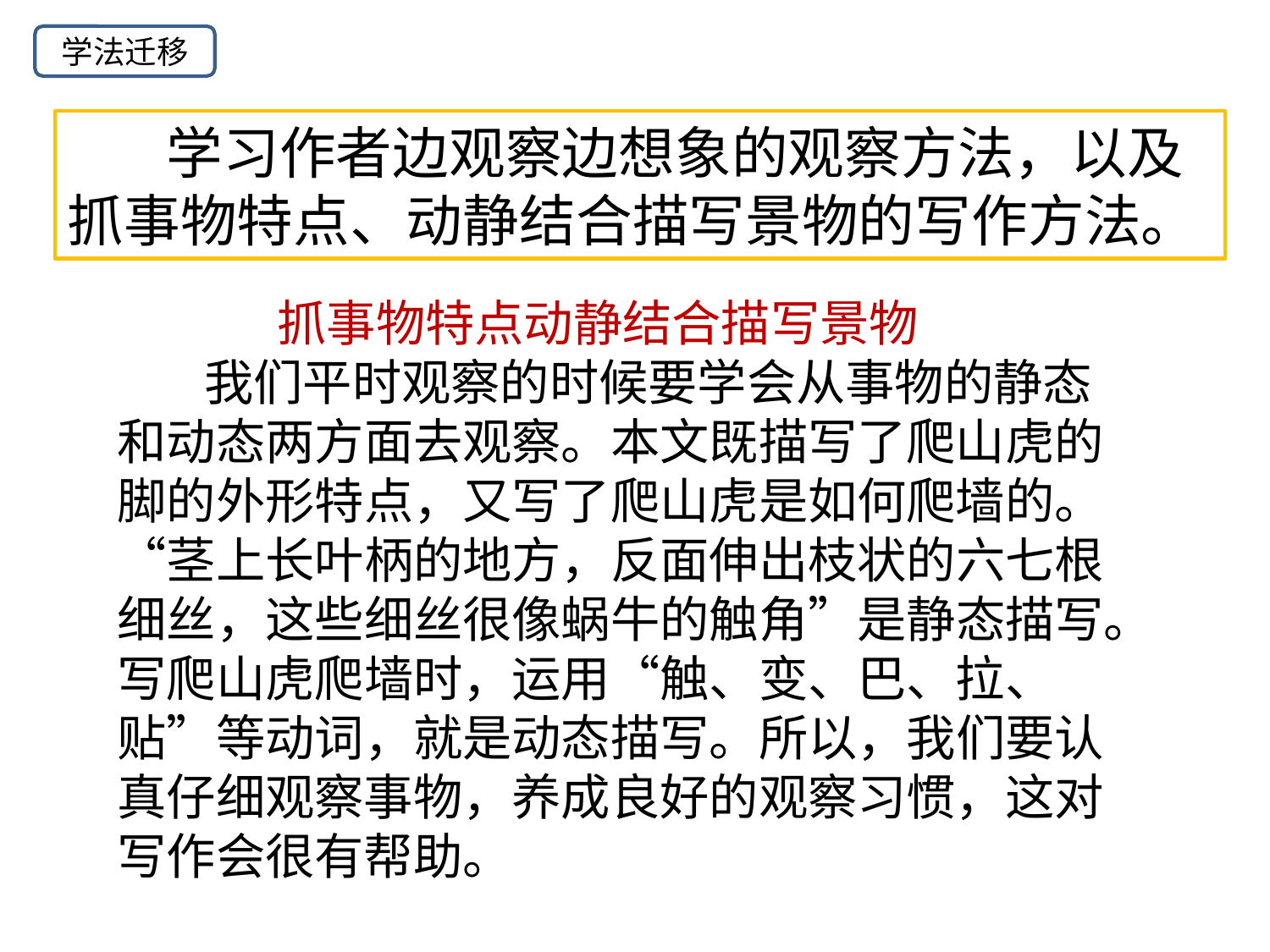

学法迁移
学习作者边观察边想象的观察方法，以及抓事物特点、动静结合描写景物的写作方法。
抓事物特点动静结合描写景物
我们平时观察的时候要学会从事物的静态和动态两方面去观察。本文既描写了爬山虎的脚的外形特点，又写了爬山虎是如何爬墙的。“茎上长叶柄的地方，反面伸出枝状的六七根细丝，这些细丝很像蜗牛的触角”是静态描写。写爬山虎爬墙时，运用“触、变、巴、拉、贴”等动词，就是动态描写。所以，我们要认真仔细观察事物，养成良好的观察习惯，这对写作会很有帮助。